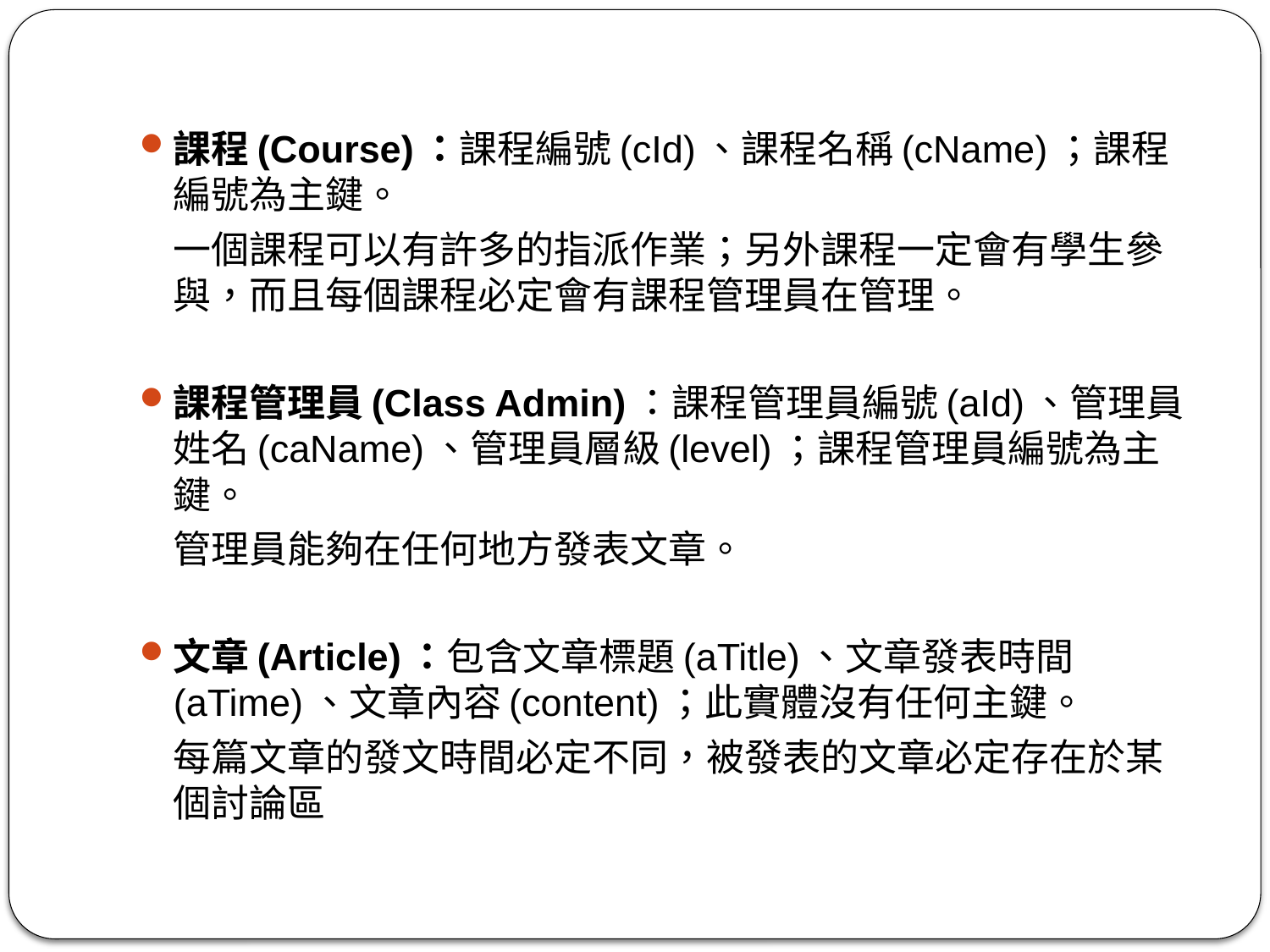

課程(Course)：課程編號(cId)、課程名稱(cName)；課程編號為主鍵。
	一個課程可以有許多的指派作業；另外課程一定會有學生參與，而且每個課程必定會有課程管理員在管理。

課程管理員(Class Admin)：課程管理員編號(aId)、管理員姓名(caName)、管理員層級(level)；課程管理員編號為主鍵。
	管理員能夠在任何地方發表文章。

文章(Article)：包含文章標題(aTitle)、文章發表時間(aTime)、文章內容(content)；此實體沒有任何主鍵。
	每篇文章的發文時間必定不同，被發表的文章必定存在於某個討論區